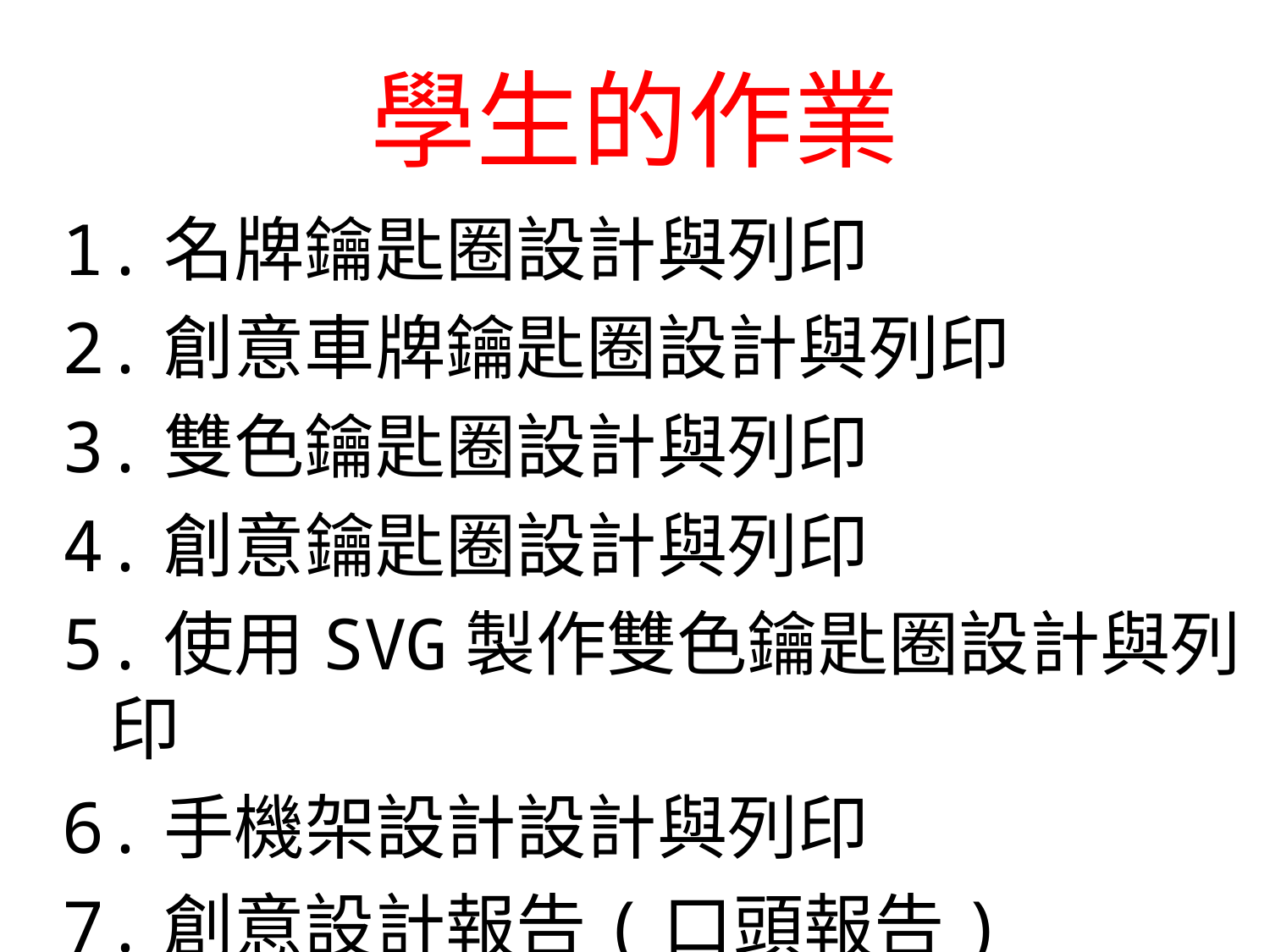

# 學生的作業
1.名牌鑰匙圈設計與列印
2.創意車牌鑰匙圈設計與列印
3.雙色鑰匙圈設計與列印
4.創意鑰匙圈設計與列印
5.使用SVG製作雙色鑰匙圈設計與列印
6.手機架設計設計與列印
7.創意設計報告(口頭報告)